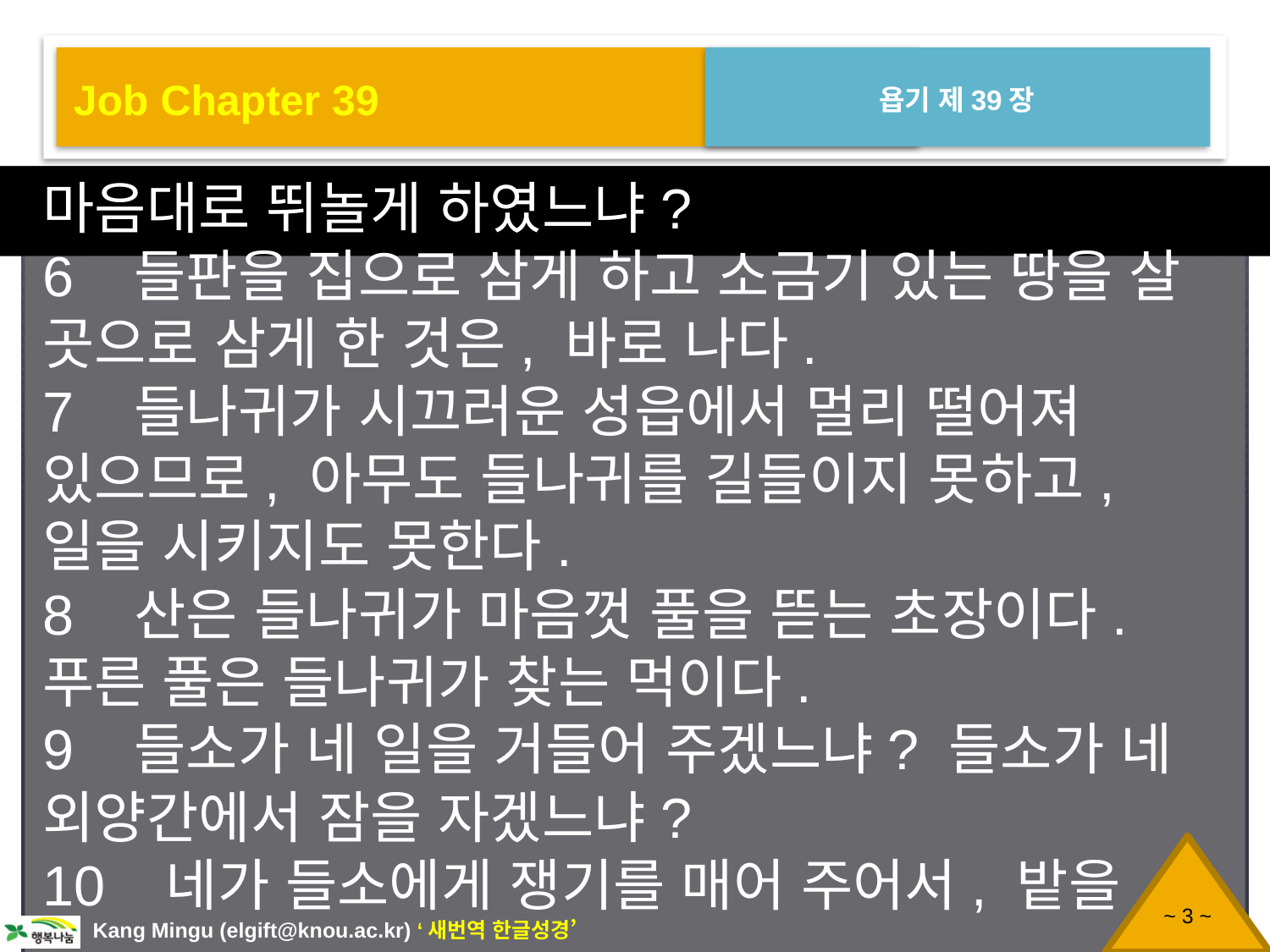

Job Chapter 39
욥기 제39장
마음대로 뛰놀게 하였느냐?
6   들판을 집으로 삼게 하고 소금기 있는 땅을 살 곳으로 삼게 한 것은, 바로 나다.
7   들나귀가 시끄러운 성읍에서 멀리 떨어져 있으므로, 아무도 들나귀를 길들이지 못하고, 일을 시키지도 못한다.
8   산은 들나귀가 마음껏 풀을 뜯는 초장이다. 푸른 풀은 들나귀가 찾는 먹이다.
9   들소가 네 일을 거들어 주겠느냐? 들소가 네 외양간에서 잠을 자겠느냐?
10   네가 들소에게 쟁기를 매어 주어서, 밭을